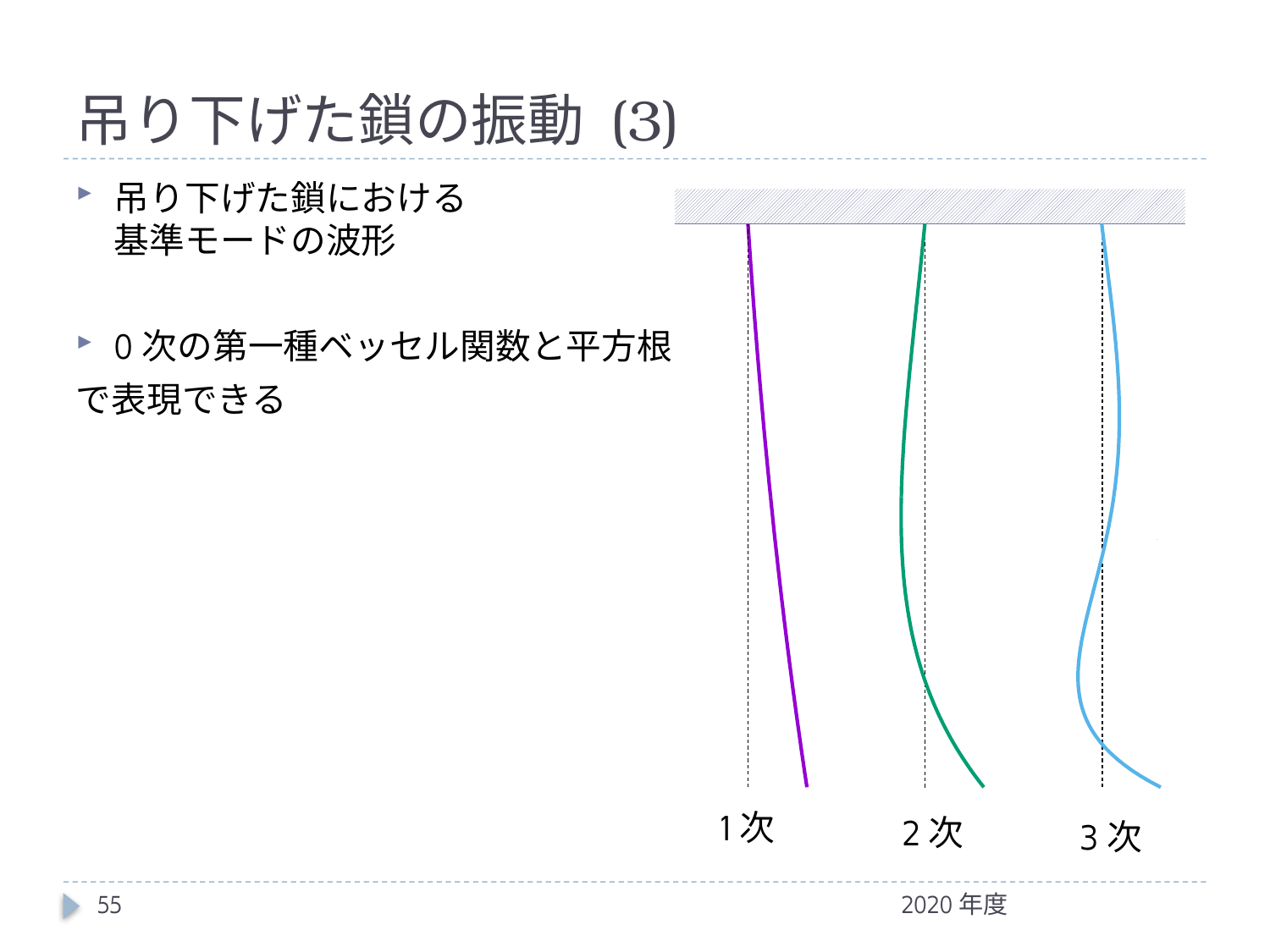

# 吊り下げた鎖の振動 (3)
吊り下げた鎖における
基準モードの波形

0次の第一種ベッセル関数と平方根
で表現できる

1次
2次
3次
55
2020年度